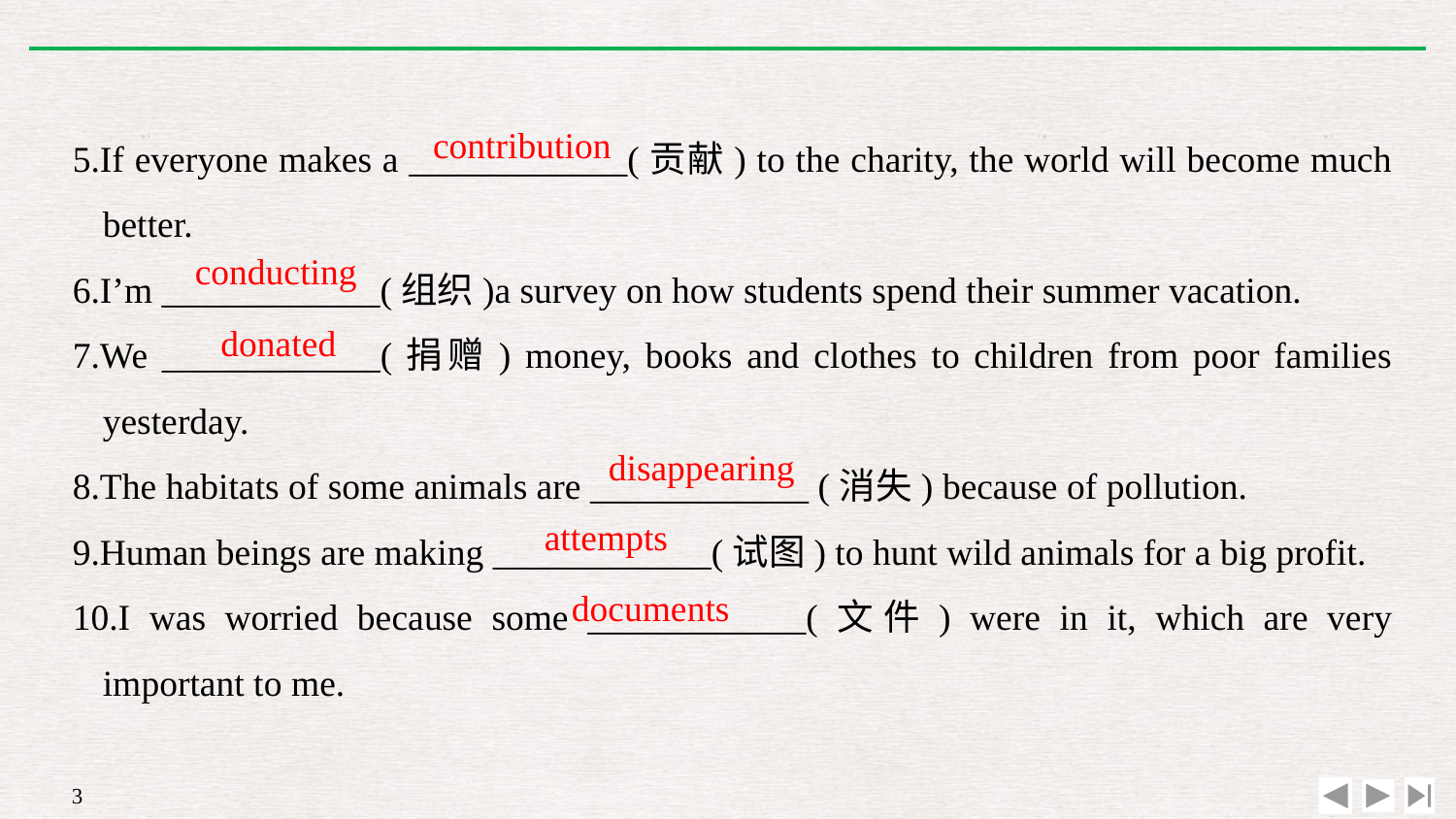

5.If everyone makes a ____________(贡献) to the charity, the world will become much better.
6.I’m ____________(组织)a survey on how students spend their summer vacation.
7.We ____________(捐赠) money, books and clothes to children from poor families yesterday.
8.The habitats of some animals are ____________ (消失) because of pollution.
9.Human beings are making ____________(试图) to hunt wild animals for a big profit.
10.I was worried because some ____________(文件) were in it, which are very important to me.
contribution
conducting
donated
disappearing
attempts
documents